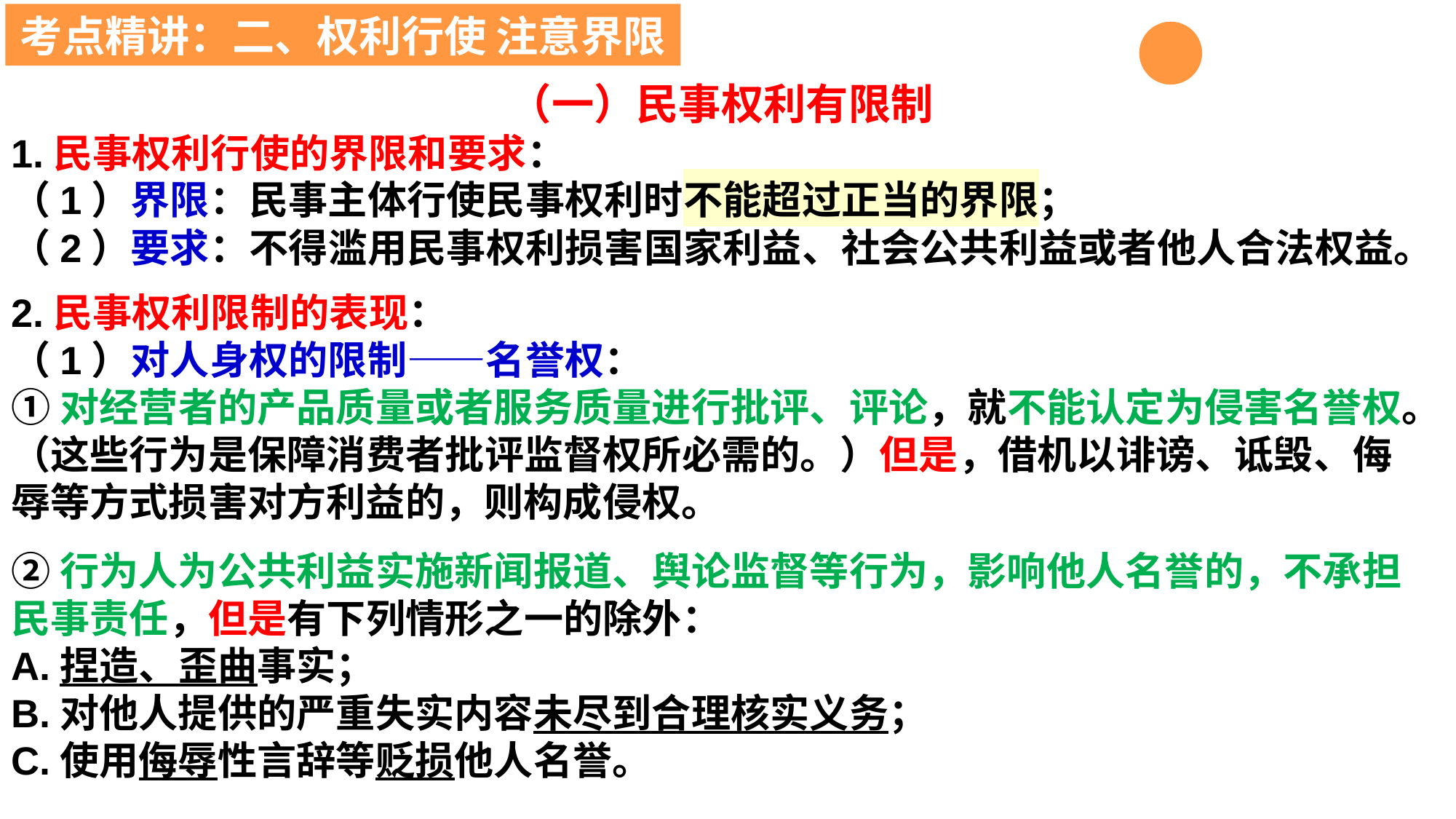

考点精讲：二、权利行使 注意界限

（一）民事权利有限制
1.民事权利行使的界限和要求：
（1）界限：民事主体行使民事权利时不能超过正当的界限；
（2）要求：不得滥用民事权利损害国家利益、社会公共利益或者他人合法权益。

2.民事权利限制的表现：
（1）对人身权的限制——名誉权：
①对经营者的产品质量或者服务质量进行批评、评论，就不能认定为侵害名誉权。（这些行为是保障消费者批评监督权所必需的。）但是，借机以诽谤、诋毁、侮辱等方式损害对方利益的，则构成侵权。

②行为人为公共利益实施新闻报道、舆论监督等行为，影响他人名誉的，不承担民事责任，但是有下列情形之一的除外：
A.捏造、歪曲事实；
B.对他人提供的严重失实内容未尽到合理核实义务；
C.使用侮辱性言辞等贬损他人名誉。